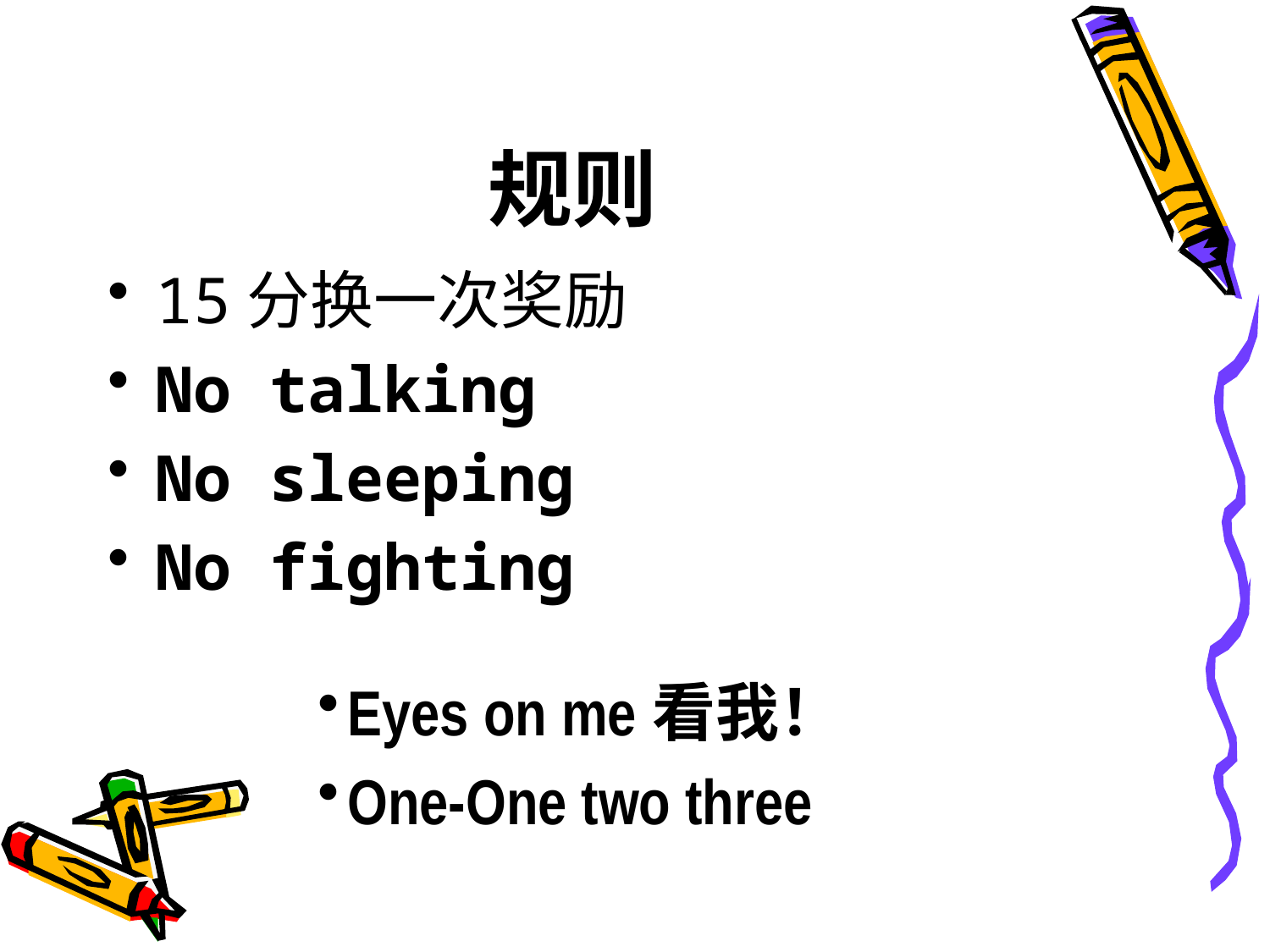

# 规则
15分换一次奖励
No talking
No sleeping
No fighting
Eyes on me看我！
One-One two three